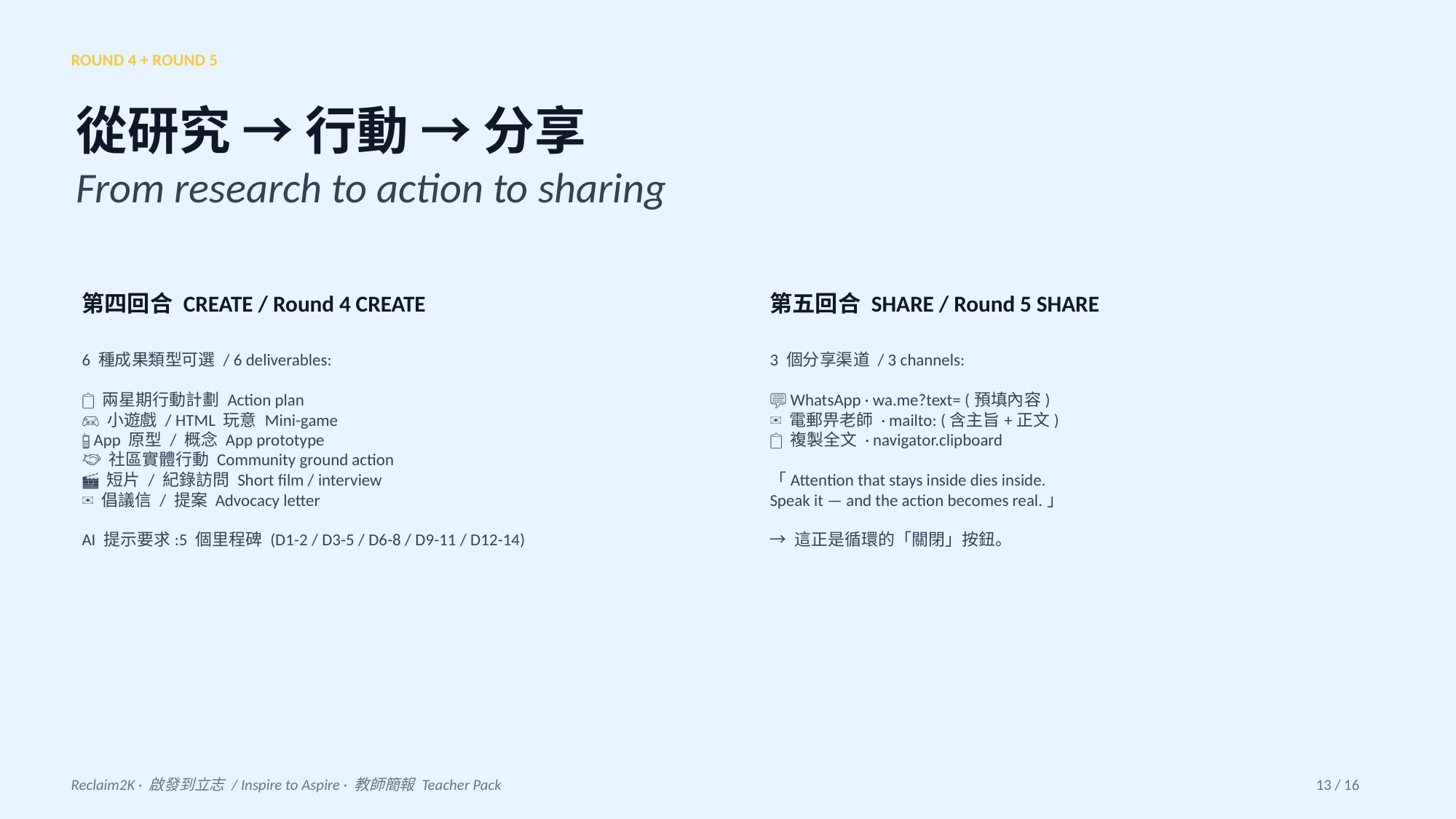

ROUND 4 + ROUND 5
從研究 → 行動 → 分享
From research to action to sharing
第四回合 CREATE / Round 4 CREATE
第五回合 SHARE / Round 5 SHARE
6 種成果類型可選 / 6 deliverables:

📋 兩星期行動計劃 Action plan
🎮 小遊戲 / HTML 玩意 Mini-game
📱 App 原型 / 概念 App prototype
🤝 社區實體行動 Community ground action
🎬 短片 / 紀錄訪問 Short film / interview
✉️ 倡議信 / 提案 Advocacy letter

AI 提示要求:5 個里程碑 (D1-2 / D3-5 / D6-8 / D9-11 / D12-14)
3 個分享渠道 / 3 channels:

💬 WhatsApp · wa.me?text= (預填內容)
✉️ 電郵畀老師 · mailto: (含主旨+正文)
📋 複製全文 · navigator.clipboard

「Attention that stays inside dies inside.
Speak it — and the action becomes real.」

→ 這正是循環的「關閉」按鈕。
Reclaim2K · 啟發到立志 / Inspire to Aspire · 教師簡報 Teacher Pack
13 / 16